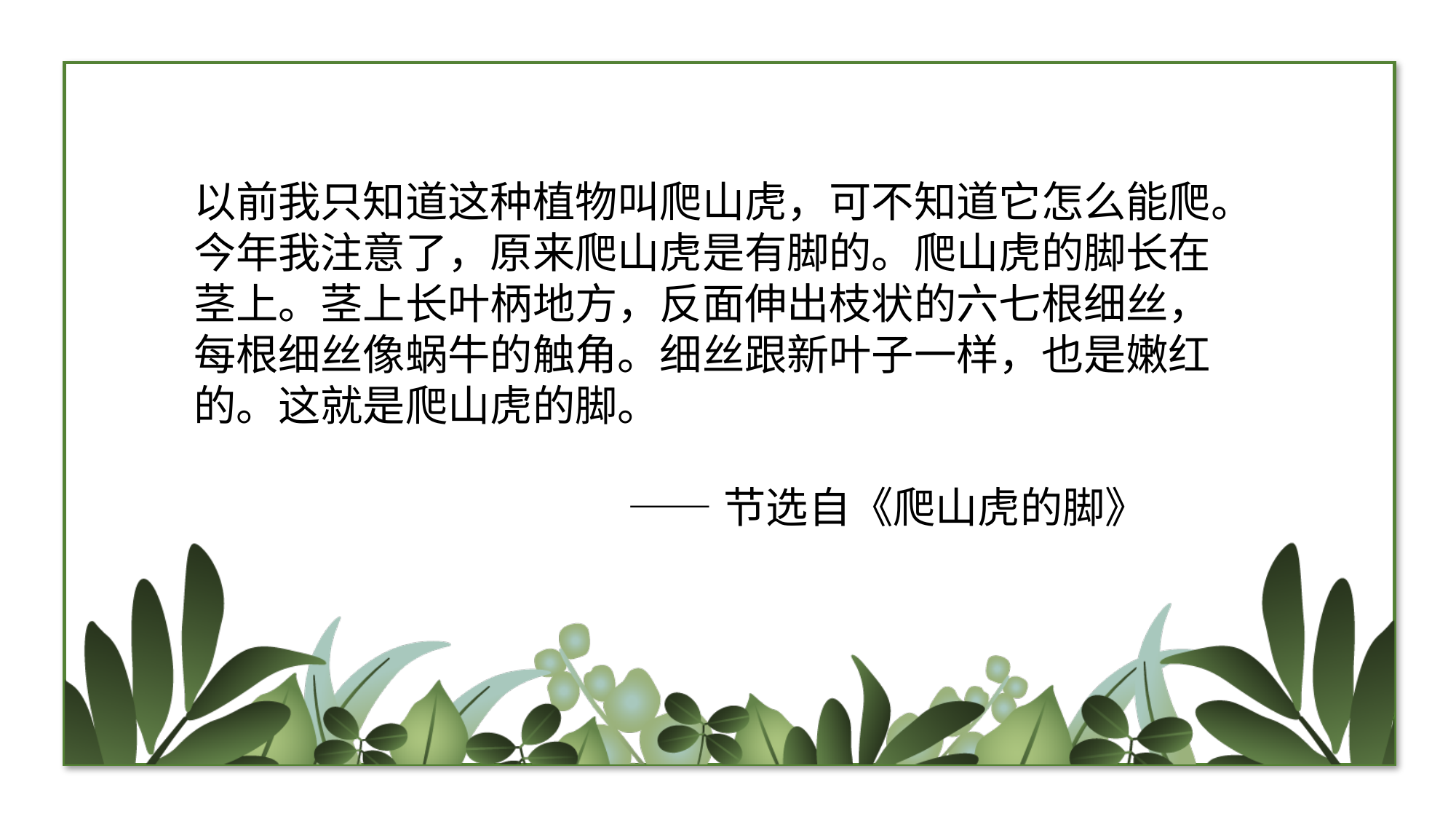

以前我只知道这种植物叫爬山虎，可不知道它怎么能爬。今年我注意了，原来爬山虎是有脚的。爬山虎的脚长在茎上。茎上长叶柄地方，反面伸出枝状的六七根细丝，每根细丝像蜗牛的触角。细丝跟新叶子一样，也是嫩红的。这就是爬山虎的脚。

                                              ——节选自《爬山虎的脚》